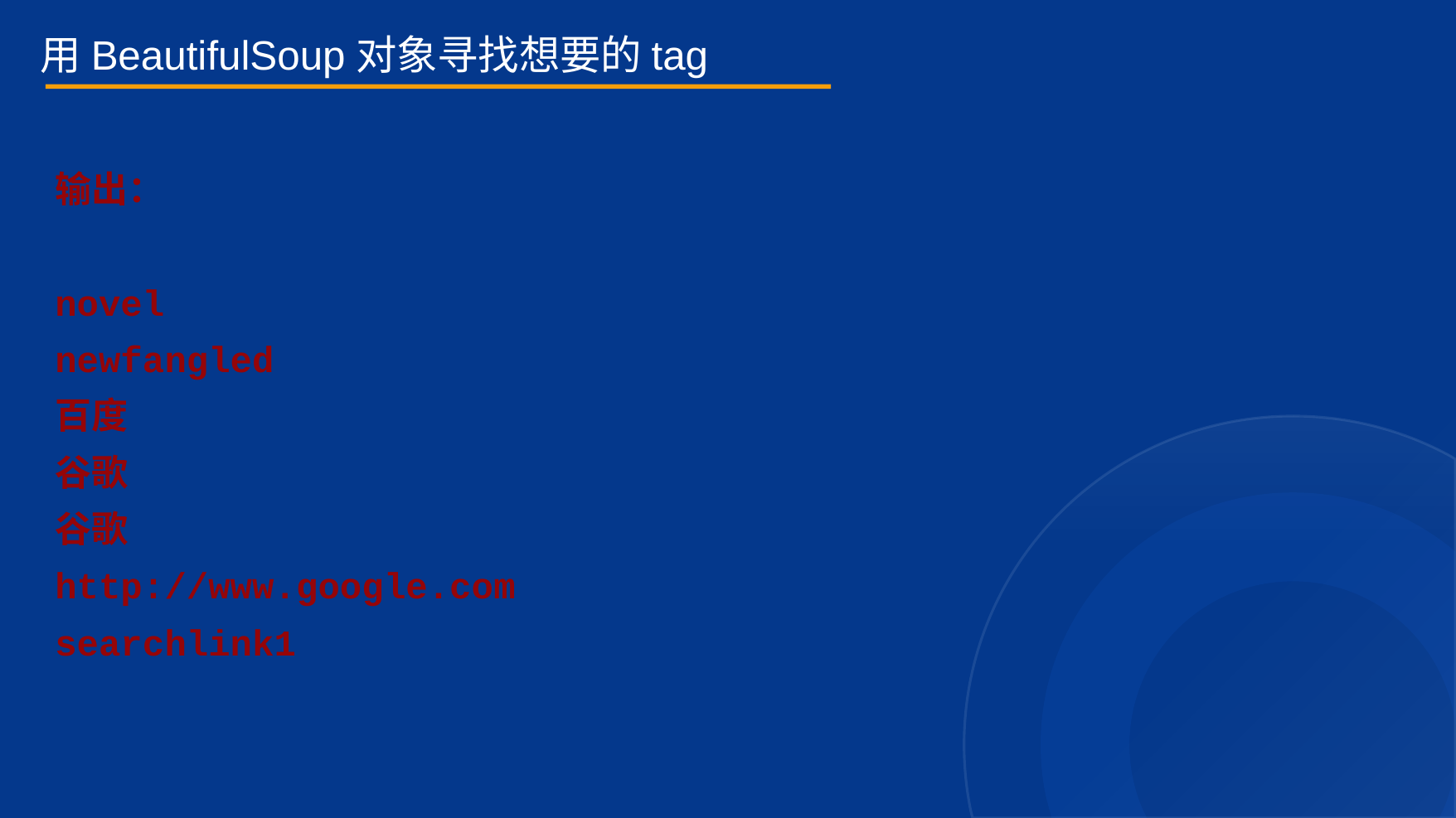

用BeautifulSoup对象寻找想要的tag

输出：

novel
newfangled
百度
谷歌
谷歌
http://www.google.com
searchlink1